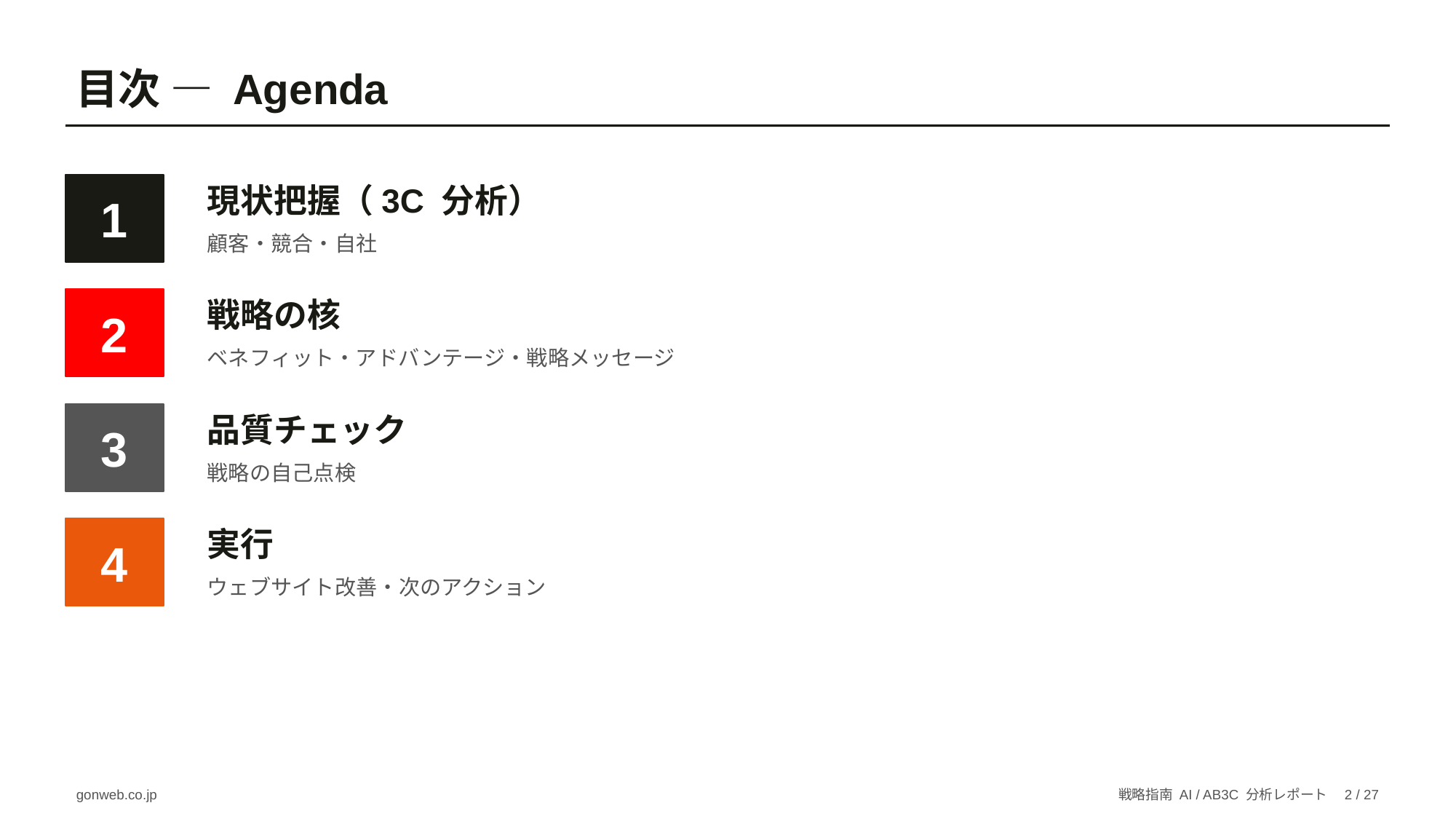

目次 — Agenda

1
現状把握（3C 分析）
顧客・競合・自社

2
戦略の核
ベネフィット・アドバンテージ・戦略メッセージ

3
品質チェック
戦略の自己点検

4
実行
ウェブサイト改善・次のアクション
gonweb.co.jp
戦略指南 AI / AB3C 分析レポート　2 / 27